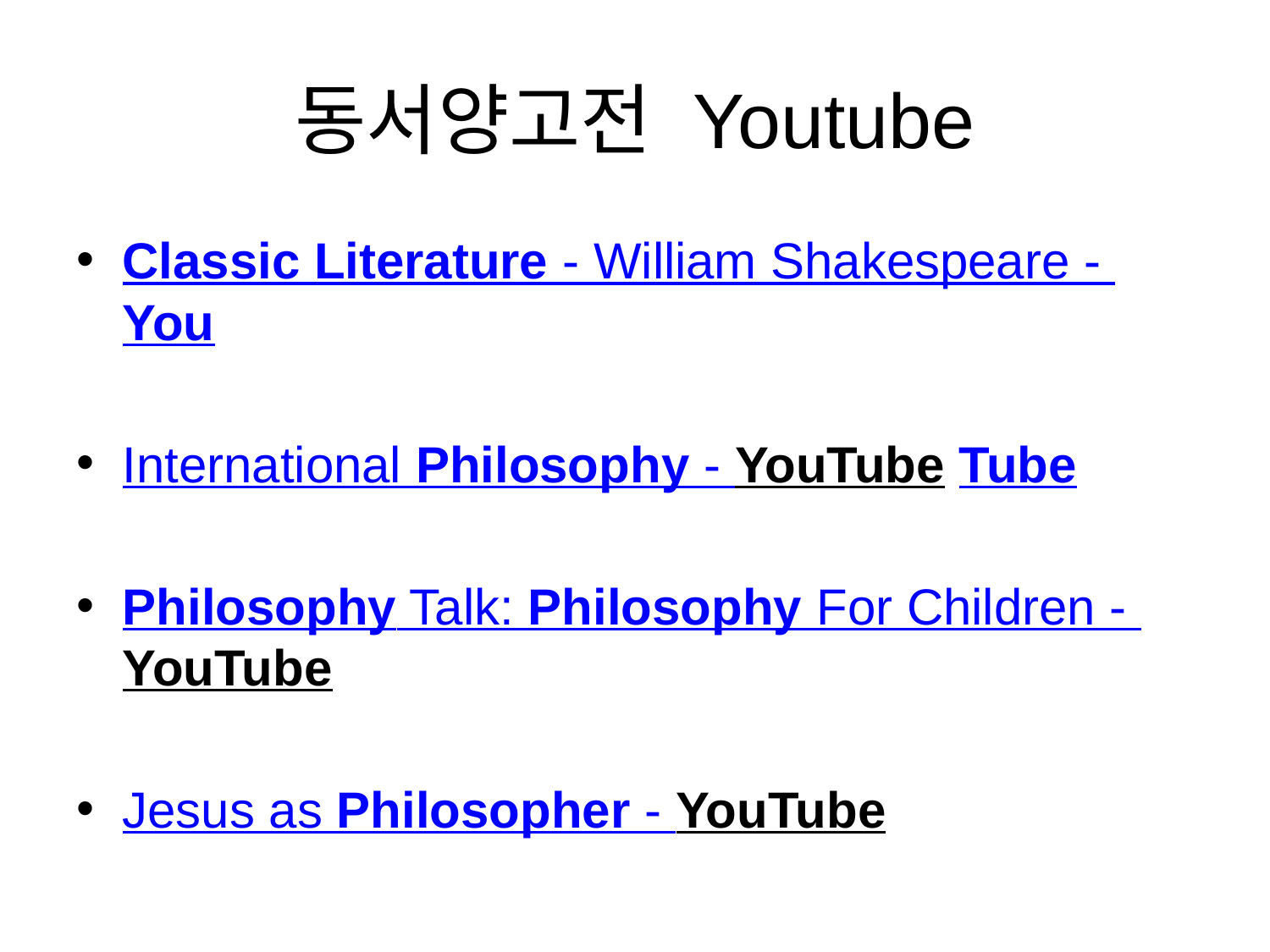

# 동서양고전 Youtube
Classic Literature - William Shakespeare - You

International Philosophy - YouTube Tube

Philosophy Talk: Philosophy For Children - YouTube

Jesus as Philosopher - YouTube